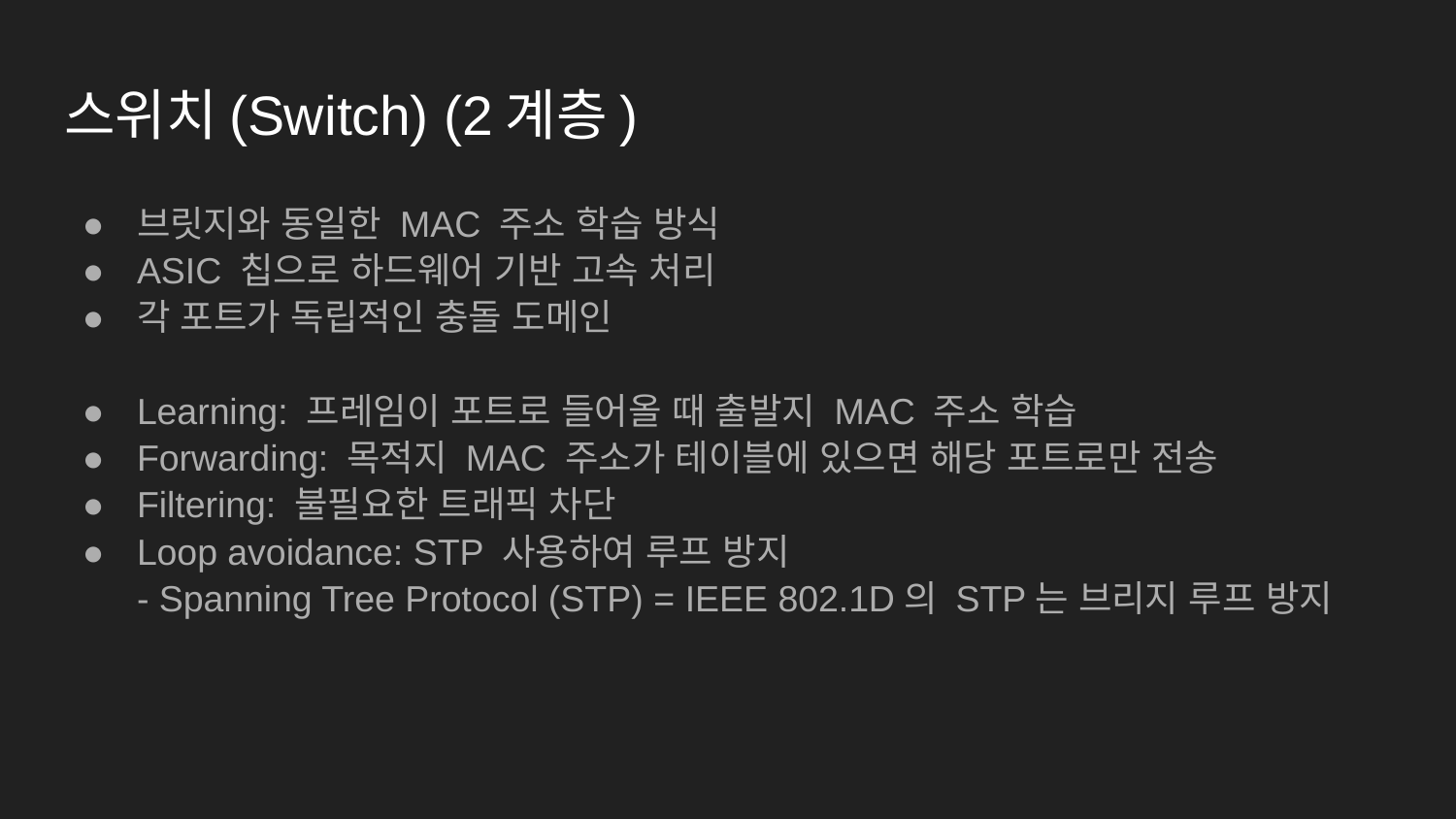

# 스위치(Switch) (2계층)
브릿지와 동일한 MAC 주소 학습 방식
ASIC 칩으로 하드웨어 기반 고속 처리
각 포트가 독립적인 충돌 도메인
Learning: 프레임이 포트로 들어올 때 출발지 MAC 주소 학습
Forwarding: 목적지 MAC 주소가 테이블에 있으면 해당 포트로만 전송
Filtering: 불필요한 트래픽 차단
Loop avoidance: STP 사용하여 루프 방지
- Spanning Tree Protocol (STP) = IEEE 802.1D의 STP는 브리지 루프 방지